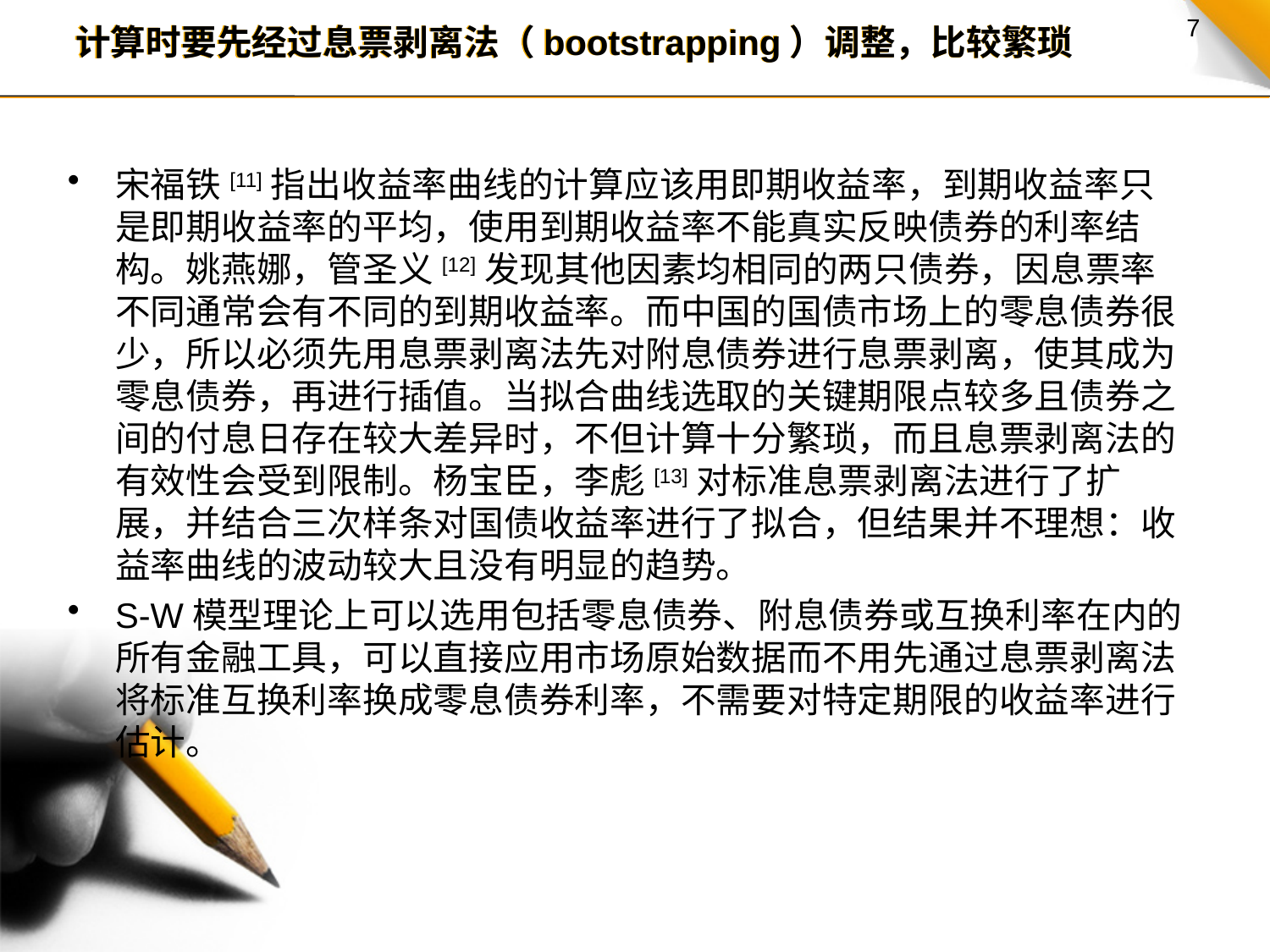

计算时要先经过息票剥离法（bootstrapping）调整，比较繁琐
宋福铁[11]指出收益率曲线的计算应该用即期收益率，到期收益率只是即期收益率的平均，使用到期收益率不能真实反映债券的利率结构。姚燕娜，管圣义[12]发现其他因素均相同的两只债券，因息票率不同通常会有不同的到期收益率。而中国的国债市场上的零息债券很少，所以必须先用息票剥离法先对附息债券进行息票剥离，使其成为零息债券，再进行插值。当拟合曲线选取的关键期限点较多且债券之间的付息日存在较大差异时，不但计算十分繁琐，而且息票剥离法的有效性会受到限制。杨宝臣，李彪[13]对标准息票剥离法进行了扩展，并结合三次样条对国债收益率进行了拟合，但结果并不理想：收益率曲线的波动较大且没有明显的趋势。
S-W模型理论上可以选用包括零息债券、附息债券或互换利率在内的所有金融工具，可以直接应用市场原始数据而不用先通过息票剥离法将标准互换利率换成零息债券利率，不需要对特定期限的收益率进行估计。